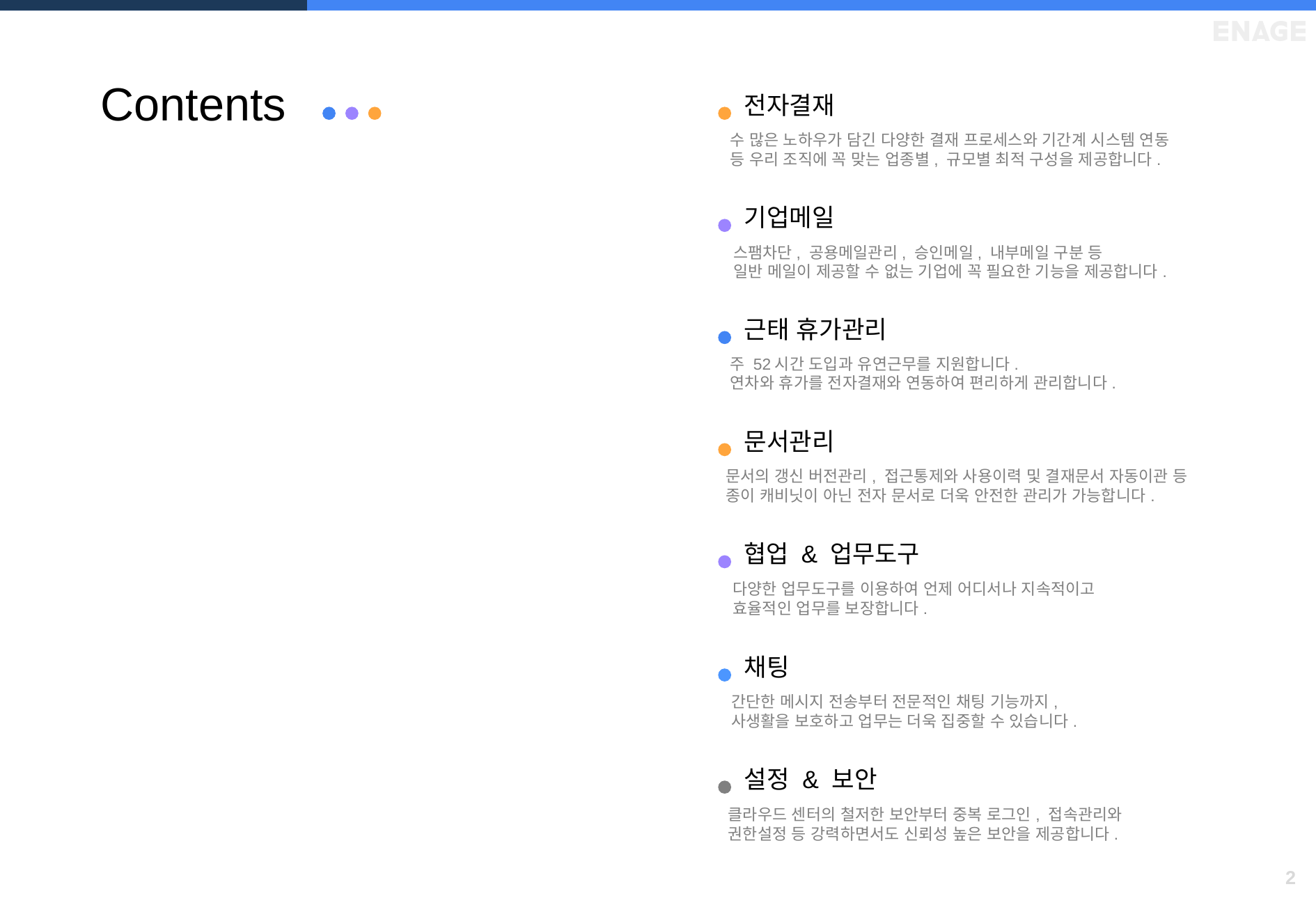

# Contents
전자결재

수 많은 노하우가 담긴 다양한 결재 프로세스와 기간계 시스템 연동
등 우리 조직에 꼭 맞는 업종별, 규모별 최적 구성을 제공합니다.
기업메일

스팸차단, 공용메일관리, 승인메일, 내부메일 구분 등
일반 메일이 제공할 수 없는 기업에 꼭 필요한 기능을 제공합니다.
근태 휴가관리

주 52시간 도입과 유연근무를 지원합니다.
연차와 휴가를 전자결재와 연동하여 편리하게 관리합니다.
문서관리

문서의 갱신 버전관리, 접근통제와 사용이력 및 결재문서 자동이관 등
종이 캐비닛이 아닌 전자 문서로 더욱 안전한 관리가 가능합니다.
협업 & 업무도구

다양한 업무도구를 이용하여 언제 어디서나 지속적이고
효율적인 업무를 보장합니다.
채팅

간단한 메시지 전송부터 전문적인 채팅 기능까지,
사생활을 보호하고 업무는 더욱 집중할 수 있습니다.
설정 & 보안

클라우드 센터의 철저한 보안부터 중복 로그인, 접속관리와
권한설정 등 강력하면서도 신뢰성 높은 보안을 제공합니다.
2